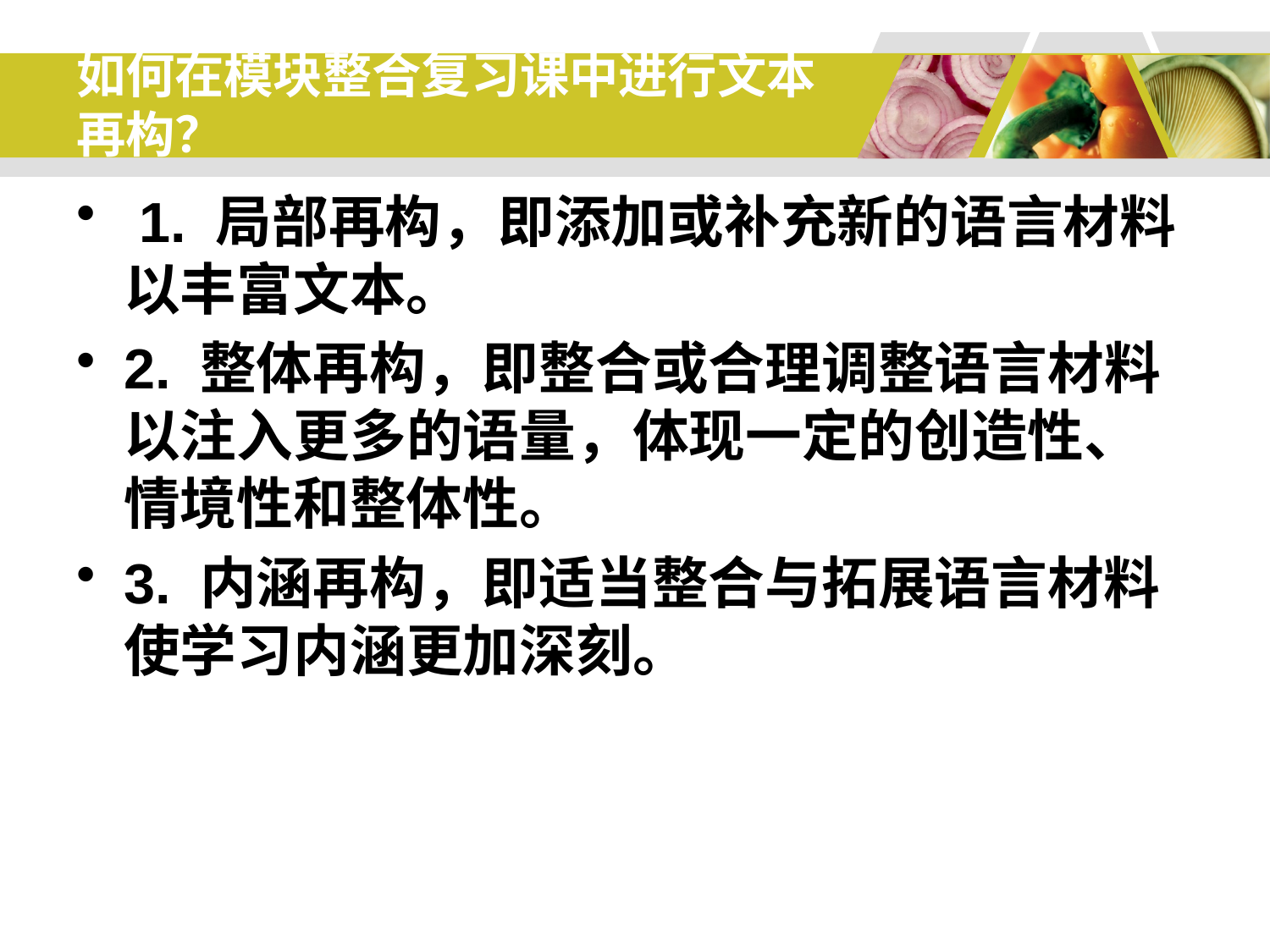

如何在模块整合复习课中进行文本再构？
 1. 局部再构，即添加或补充新的语言材料以丰富文本。
2. 整体再构，即整合或合理调整语言材料以注入更多的语量，体现一定的创造性、情境性和整体性。
3. 内涵再构，即适当整合与拓展语言材料使学习内涵更加深刻。